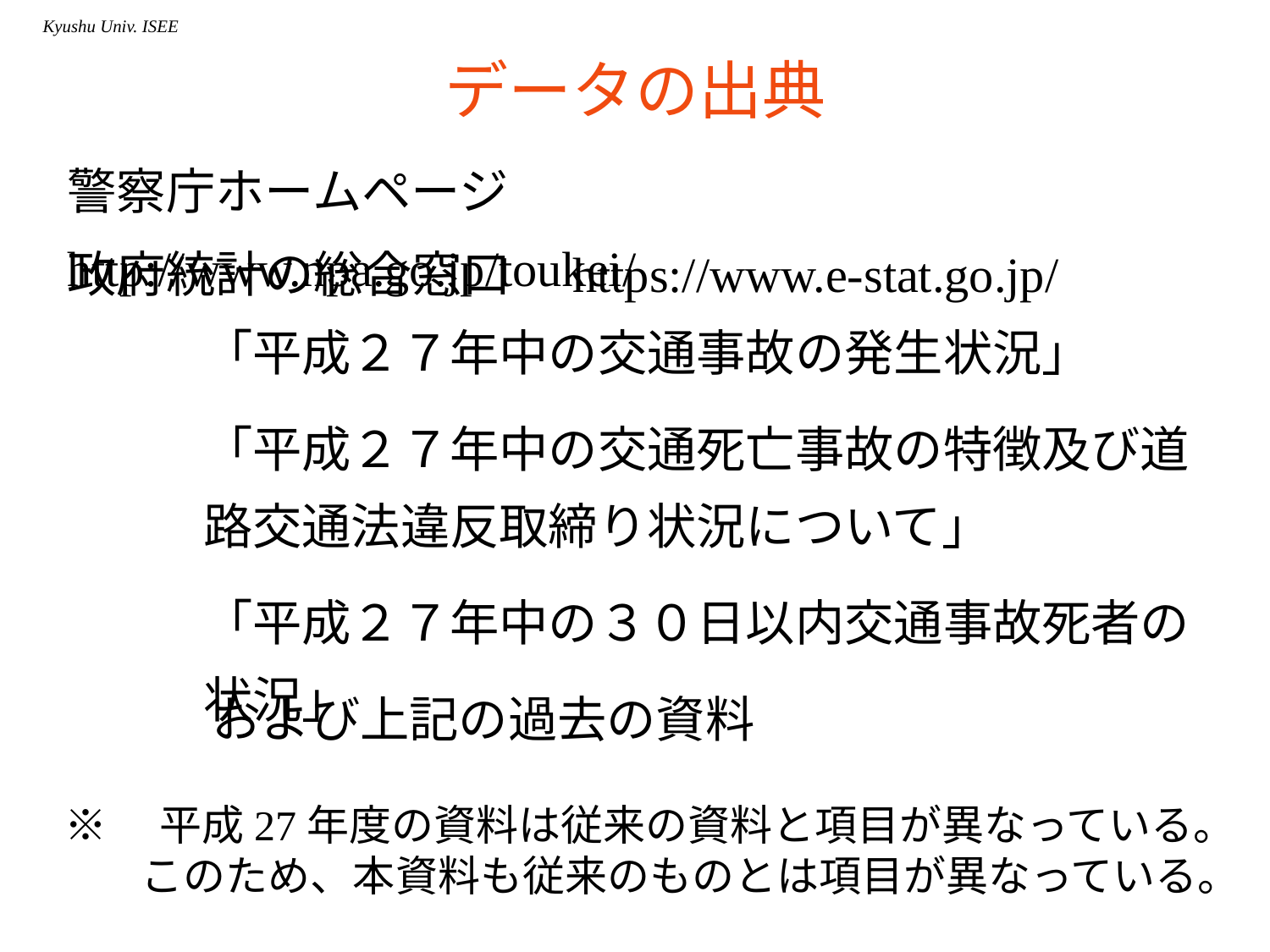

# データの出典
警察庁ホームページ　http://www.npa.go.jp/toukei/
政府統計の総合窓口　https://www.e-stat.go.jp/
「平成２７年中の交通事故の発生状況」
「平成２７年中の交通死亡事故の特徴及び道路交通法違反取締り状況について」
「平成２７年中の３０日以内交通事故死者の状況」
および上記の過去の資料
※　平成27年度の資料は従来の資料と項目が異なっている。
       このため、本資料も従来のものとは項目が異なっている。